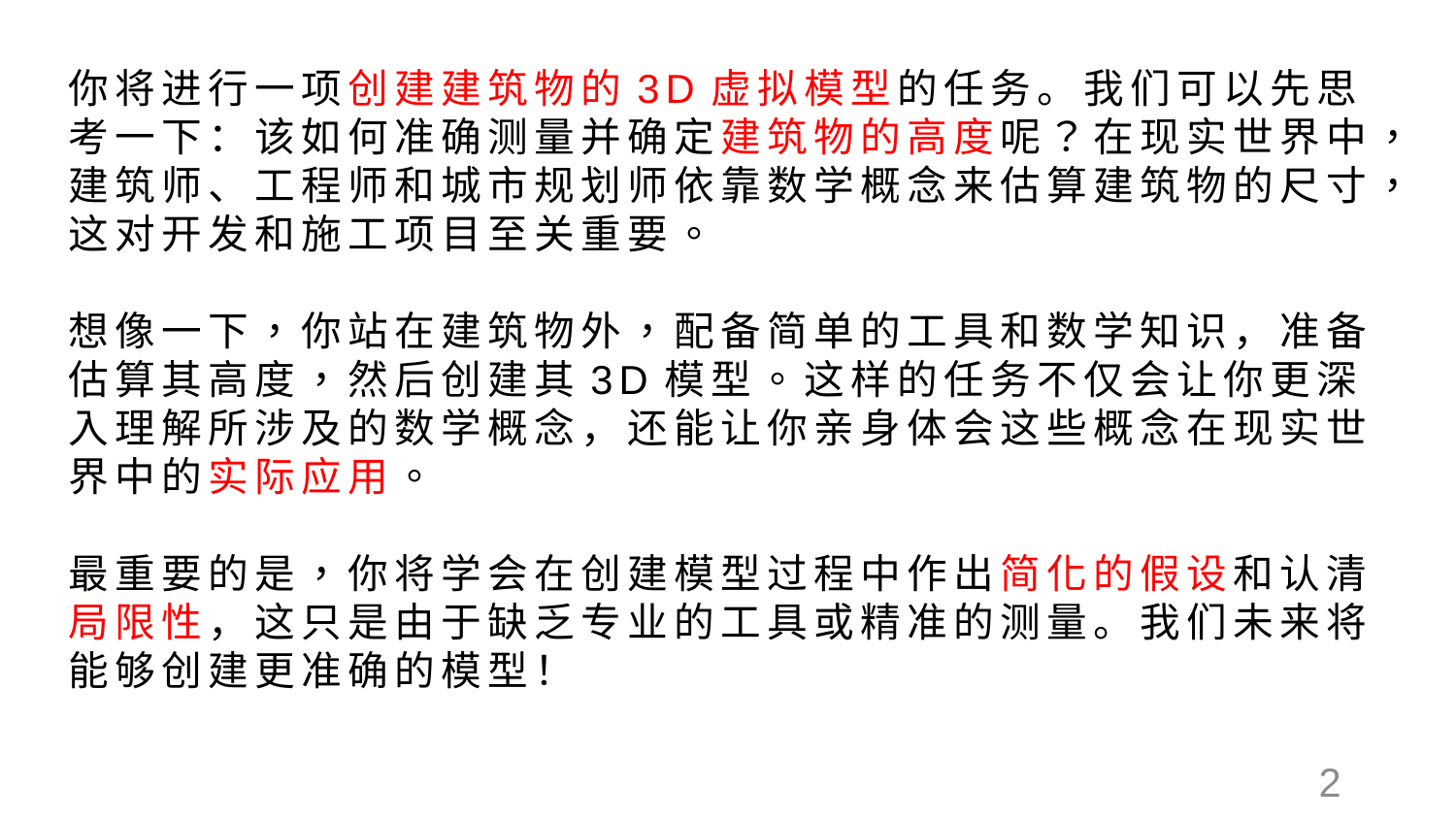

你将进行一项创建建筑物的3D虚拟模型的任务。我们可以先思考一下：该如何准确测量并确定建筑物的高度呢？在现实世界中，建筑师、工程师和城市规划师依靠数学概念来估算建筑物的尺寸，这对开发和施工项目至关重要。

想像一下，你站在建筑物外，配备简单的工具和数学知识，准备估算其高度，然后创建其3D模型。这样的任务不仅会让你更深入理解所涉及的数学概念，还能让你亲身体会这些概念在现实世界中的实际应用。

最重要的是，你将学会在创建模型过程中作出简化的假设和认清局限性，这只是由于缺乏专业的工具或精准的测量。我们未来将能够创建更准确的模型！
2